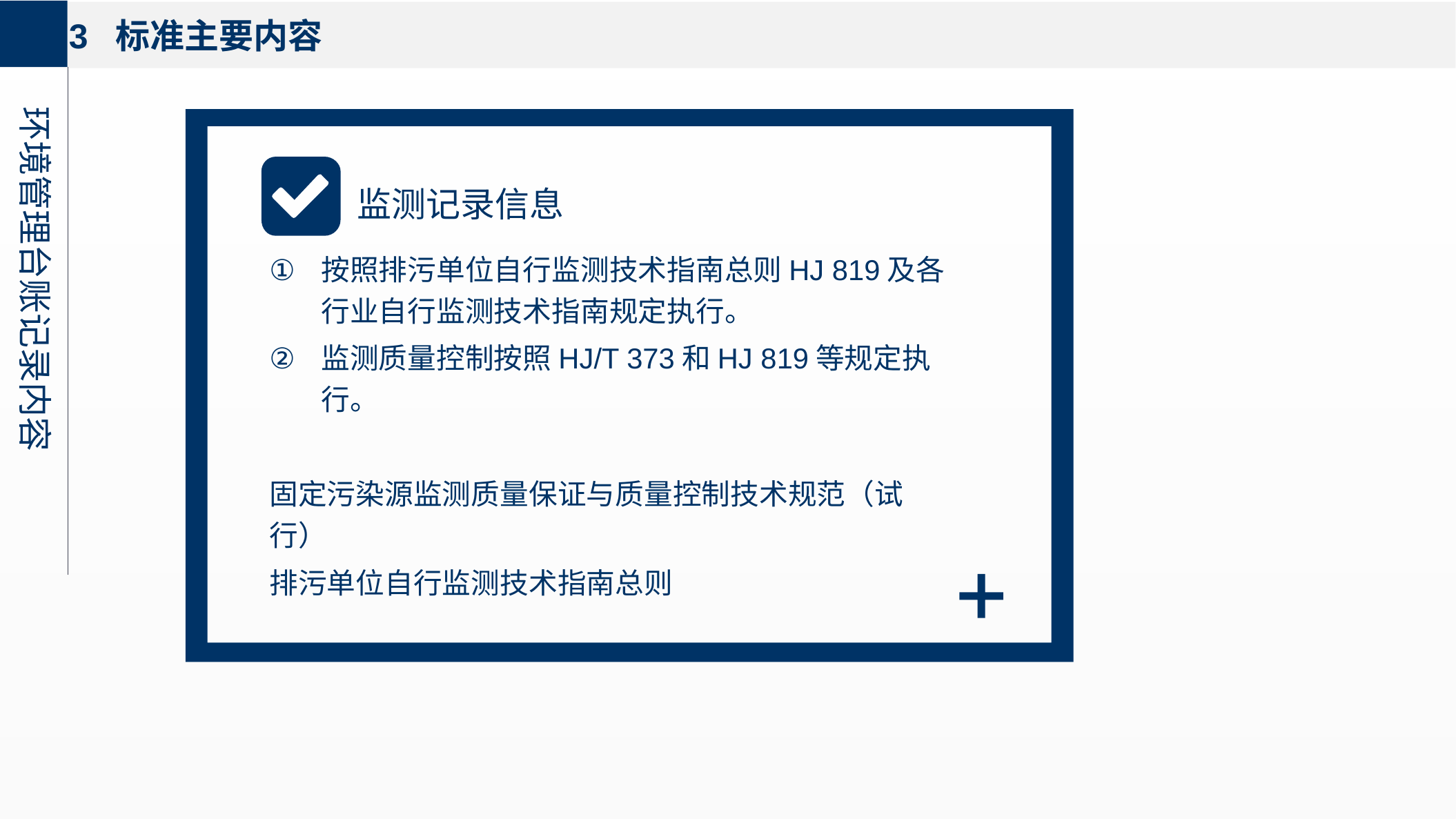

3  标准主要内容
环境管理台账记录内容

监测记录信息
按照排污单位自行监测技术指南总则HJ 819及各行业自行监测技术指南规定执行。
监测质量控制按照HJ/T 373和HJ 819等规定执行。

固定污染源监测质量保证与质量控制技术规范（试行）
排污单位自行监测技术指南总则